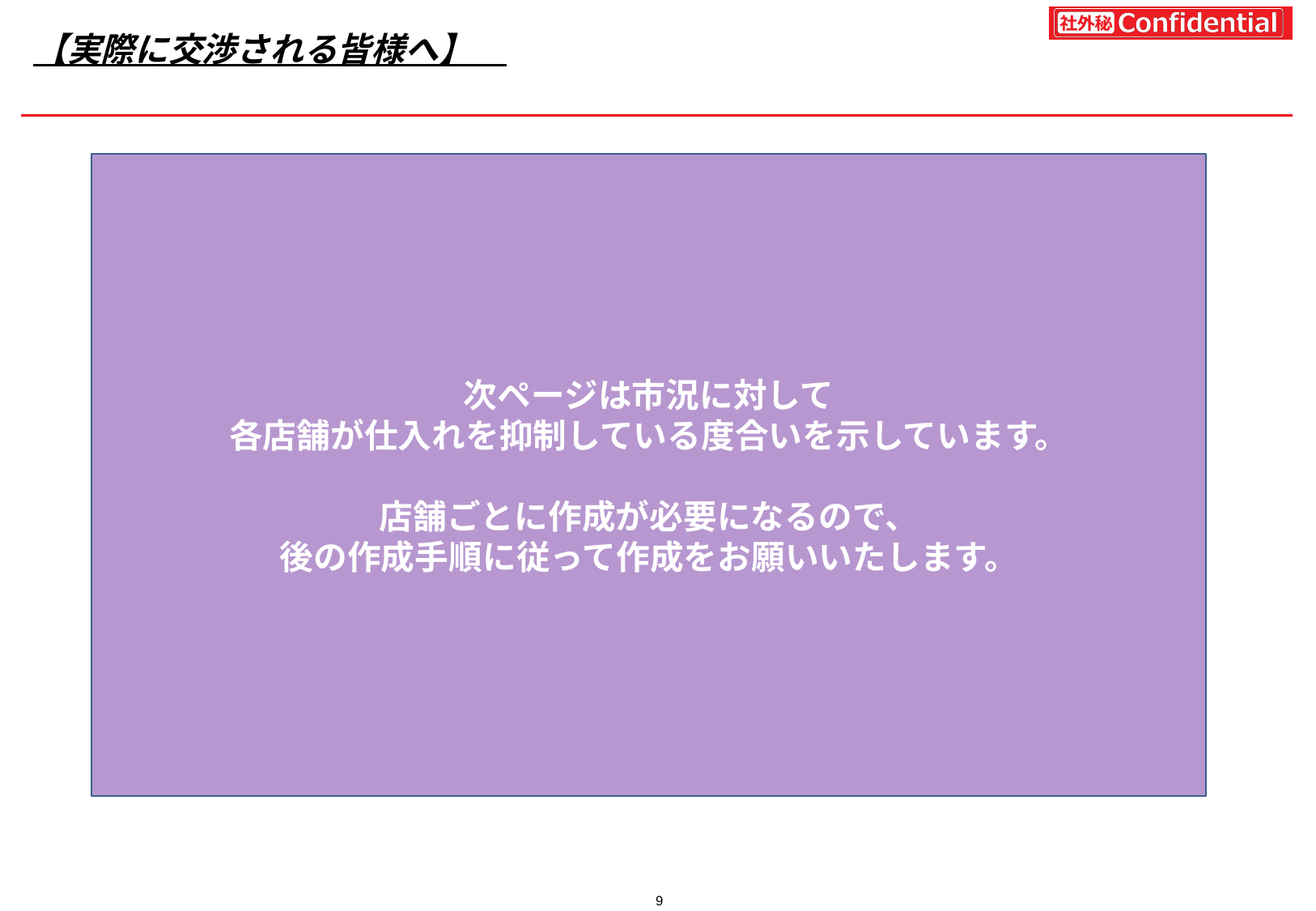

【実際に交渉される皆様へ】

次ページは市況に対して
各店舗が仕入れを抑制している度合いを示しています。

店舗ごとに作成が必要になるので、
後の作成手順に従って作成をお願いいたします。
9